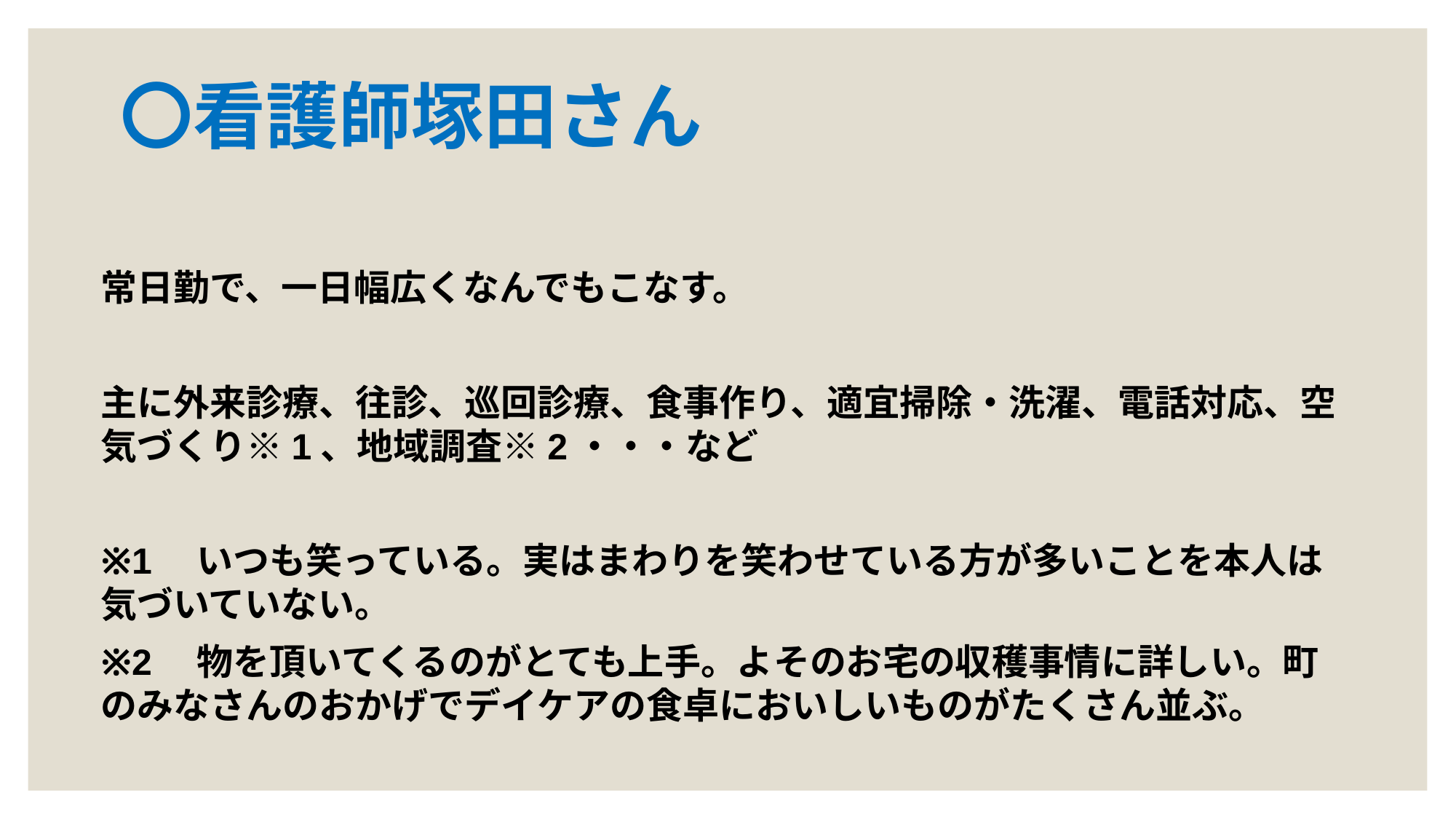

# 〇看護師塚田さん
常日勤で、一日幅広くなんでもこなす。

主に外来診療、往診、巡回診療、食事作り、適宜掃除・洗濯、電話対応、空気づくり※1、地域調査※2・・・など

※1　いつも笑っている。実はまわりを笑わせている方が多いことを本人は気づいていない。
※2　物を頂いてくるのがとても上手。よそのお宅の収穫事情に詳しい。町のみなさんのおかげでデイケアの食卓においしいものがたくさん並ぶ。